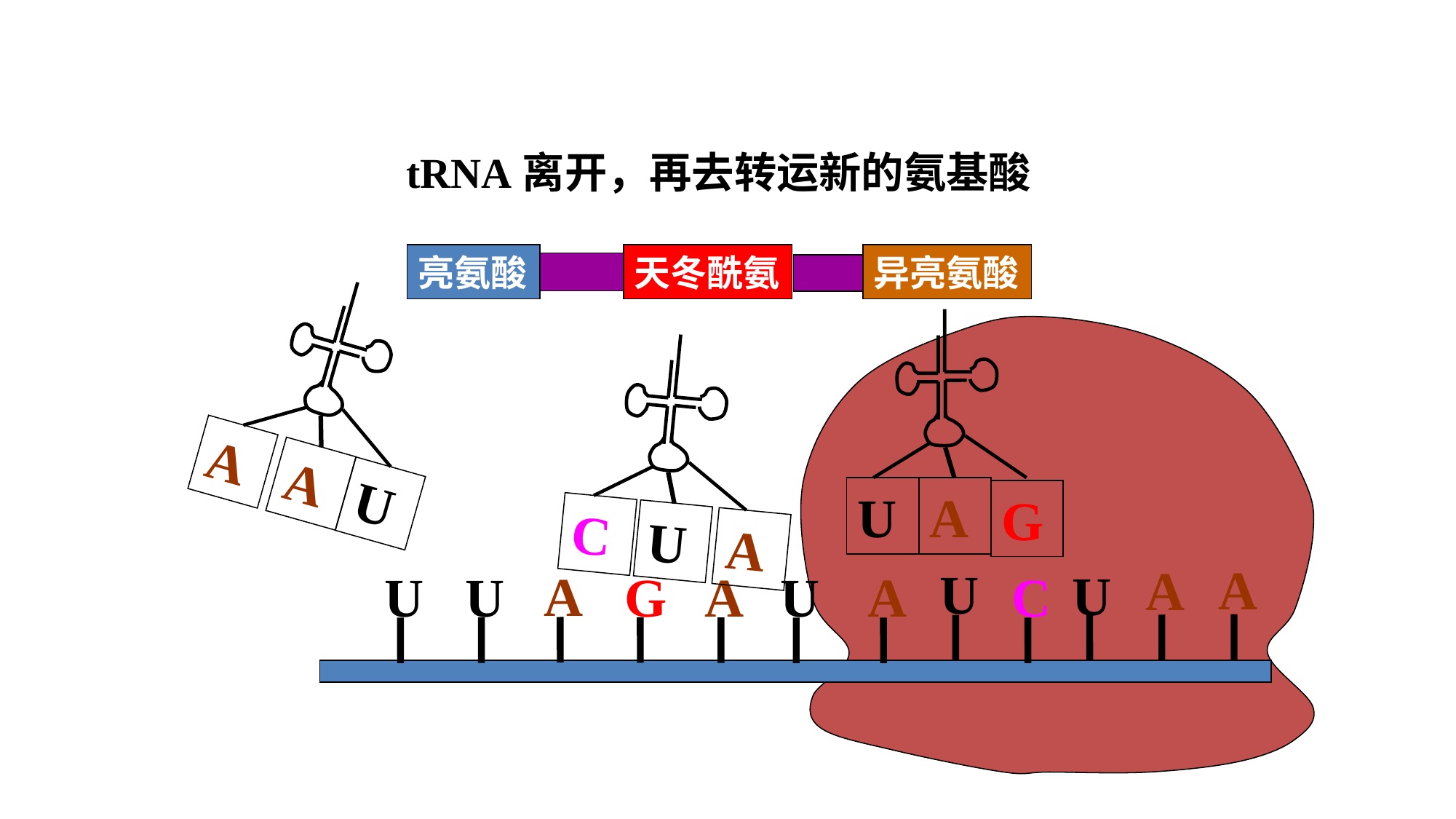

tRNA离开，再去转运新的氨基酸
天冬酰氨
异亮氨酸

U
A
G
亮氨酸

A
A
U

C
U
A
A
A
U

A

U

G

A

U

U

A

C

U